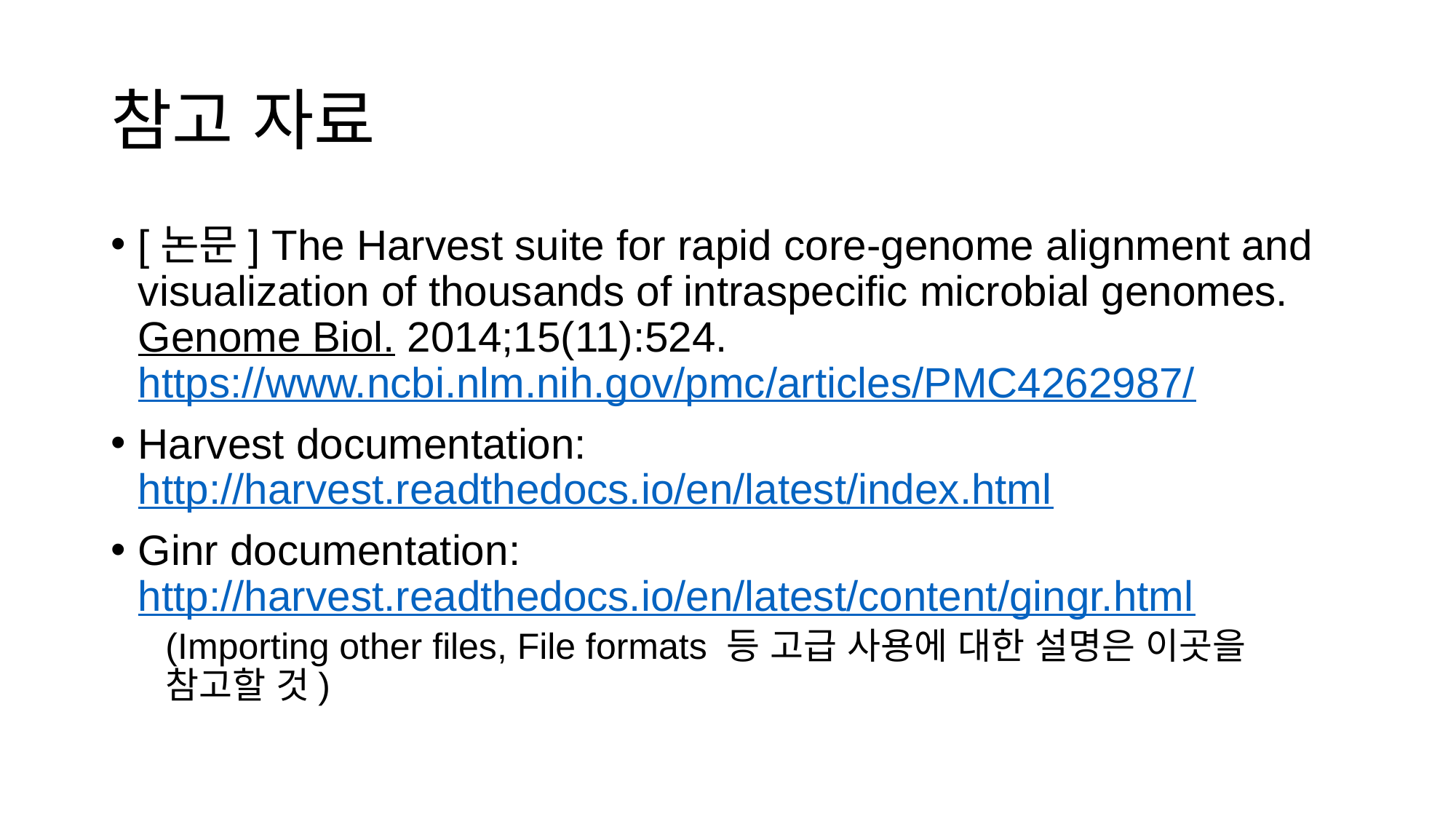

# 참고 자료
[논문] The Harvest suite for rapid core-genome alignment and visualization of thousands of intraspecific microbial genomes. Genome Biol. 2014;15(11):524. https://www.ncbi.nlm.nih.gov/pmc/articles/PMC4262987/
Harvest documentation: http://harvest.readthedocs.io/en/latest/index.html
Ginr documentation: http://harvest.readthedocs.io/en/latest/content/gingr.html
(Importing other files, File formats 등 고급 사용에 대한 설명은 이곳을 참고할 것)